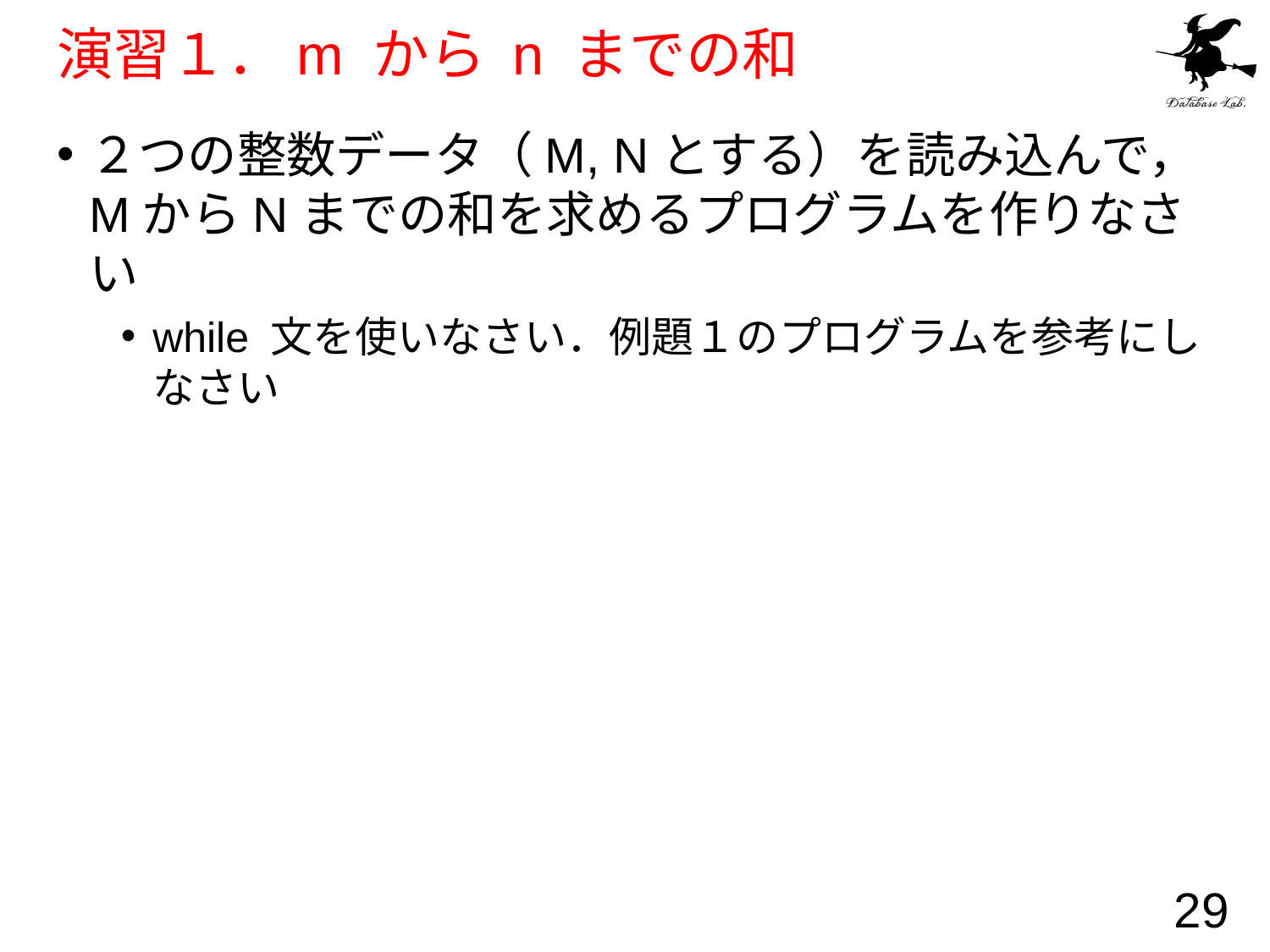

# 演習１．m から n までの和
２つの整数データ（M, Nとする）を読み込んで，MからNまでの和を求めるプログラムを作りなさい
while 文を使いなさい．例題１のプログラムを参考にしなさい
29